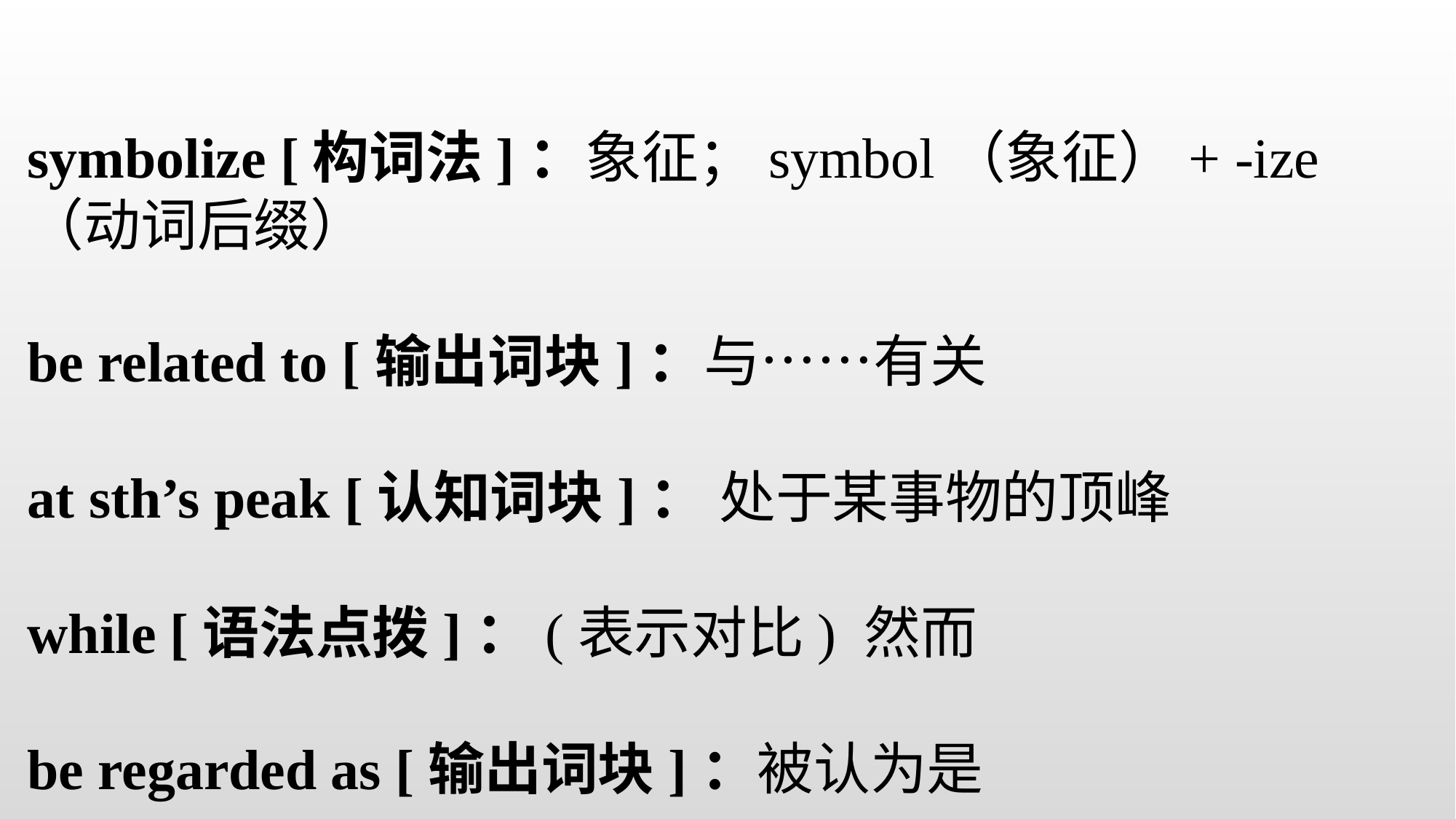

symbolize [构词法]：象征；symbol（象征）+ -ize （动词后缀）

be related to [输出词块]：与……有关

at sth’s peak [认知词块]： 处于某事物的顶峰

while [语法点拨]：(表示对比) 然而

be regarded as [输出词块]：被认为是